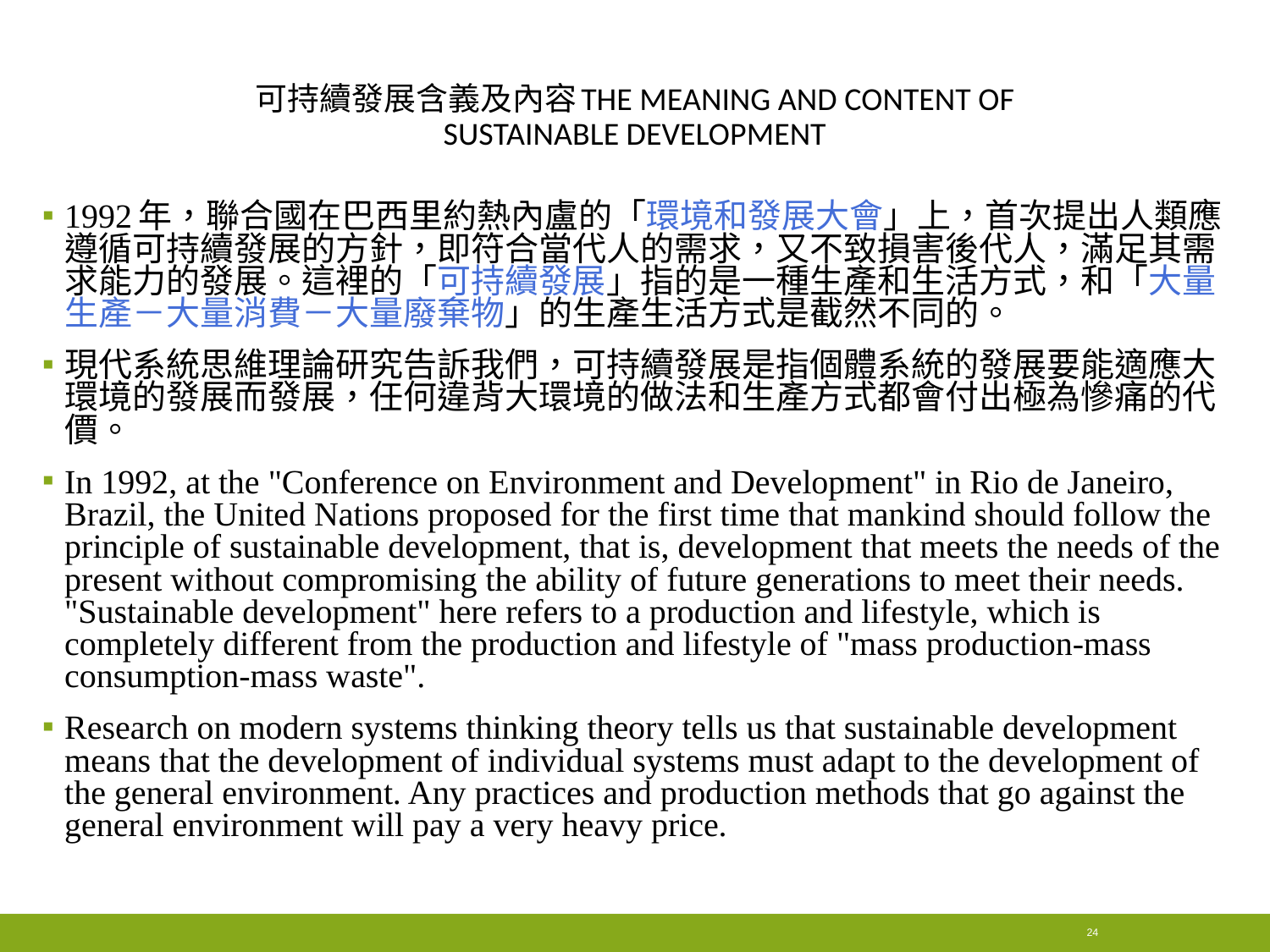

# 可持續發展含義及內容The meaning and content of sustainable development
1992年，聯合國在巴西里約熱內盧的「環境和發展大會」上，首次提出人類應遵循可持續發展的方針，即符合當代人的需求，又不致損害後代人，滿足其需求能力的發展。這裡的「可持續發展」指的是一種生產和生活方式，和「大量生產－大量消費－大量廢棄物」的生產生活方式是截然不同的。
現代系統思維理論研究告訴我們，可持續發展是指個體系統的發展要能適應大環境的發展而發展，任何違背大環境的做法和生產方式都會付出極為慘痛的代價。
In 1992, at the "Conference on Environment and Development" in Rio de Janeiro, Brazil, the United Nations proposed for the first time that mankind should follow the principle of sustainable development, that is, development that meets the needs of the present without compromising the ability of future generations to meet their needs. "Sustainable development" here refers to a production and lifestyle, which is completely different from the production and lifestyle of "mass production-mass consumption-mass waste".
Research on modern systems thinking theory tells us that sustainable development means that the development of individual systems must adapt to the development of the general environment. Any practices and production methods that go against the general environment will pay a very heavy price.
24